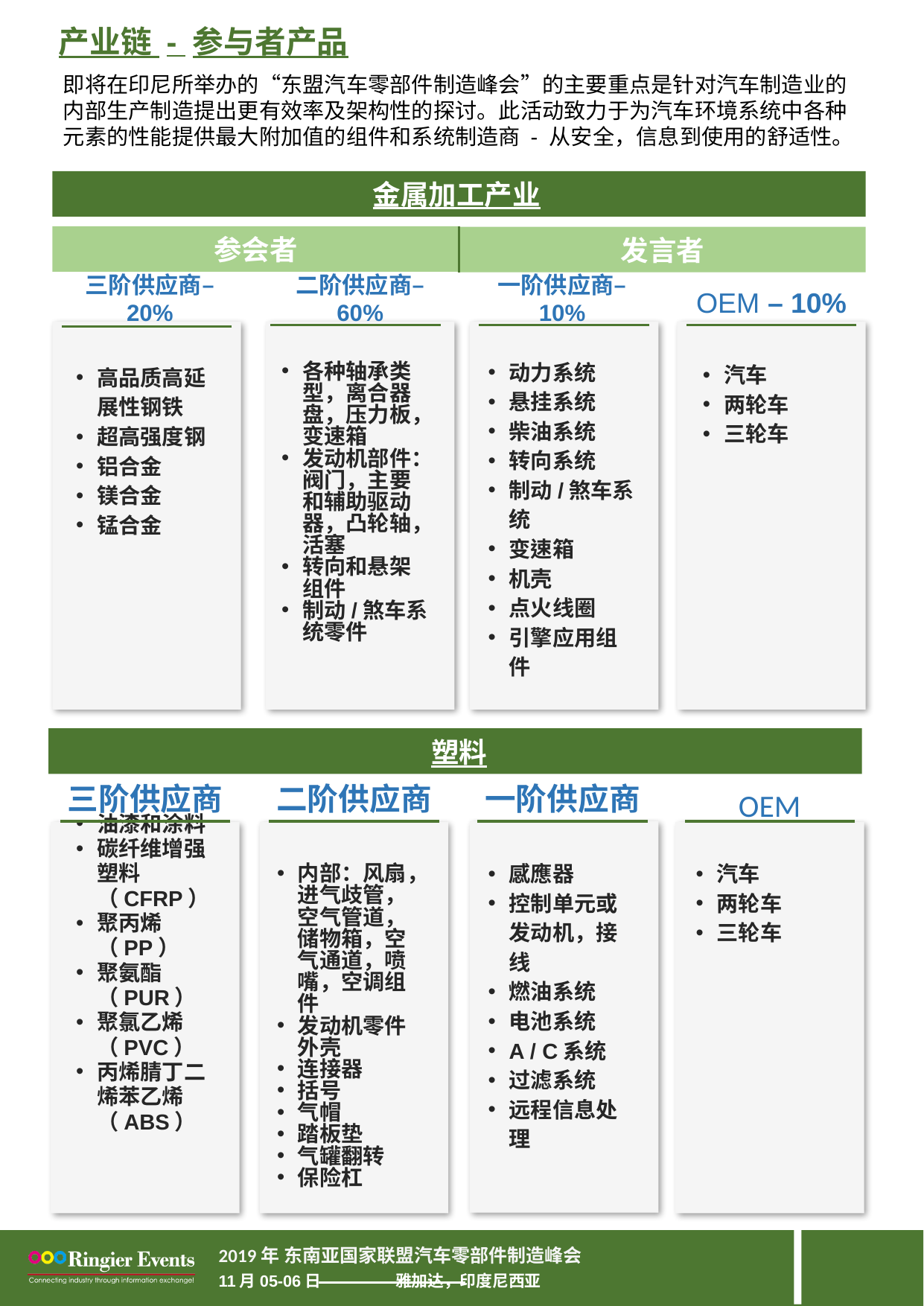

产业链 - 参与者产品
即将在印尼所举办的“东盟汽车零部件制造峰会”的主要重点是针对汽车制造业的内部生产制造提出更有效率及架构性的探讨。此活动致力于为汽车环境系统中各种元素的性能提供最大附加值的组件和系统制造商 - 从安全，信息到使用的舒适性。

金属加工产业
参会者
发言者
三阶供应商– 20%
二阶供应商– 60%
一阶供应商– 10%
OEM – 10%

高品质高延展性钢铁
超高强度钢
铝合金
镁合金
锰合金
汽车
两轮车
三轮车
动力系统
悬挂系统
柴油系统
转向系统
制动/煞车系统
变速箱
机壳
点火线圈
引擎应用组件
各种轴承类型，离合器盘，压力板，变速箱
发动机部件：阀门，主要和辅助驱动器，凸轮轴，活塞
转向和悬架组件
制动/煞车系统零件

塑料
三阶供应商
二阶供应商
一阶供应商
OEM

油漆和涂料
碳纤维增强塑料（CFRP）
聚丙烯（PP）
聚氨酯（PUR）
聚氯乙烯（PVC）
丙烯腈丁二烯苯乙烯（ABS）
汽车
两轮车
三轮车
内部：风扇，进气歧管，空气管道，储物箱，空气通道，喷嘴，空调组件
发动机零件外壳
连接器
括号
气帽
踏板垫
气罐翻转
保险杠
感應器
控制单元或发动机，接线
燃油系统
电池系统
A / C系统
过滤系统
远程信息处理